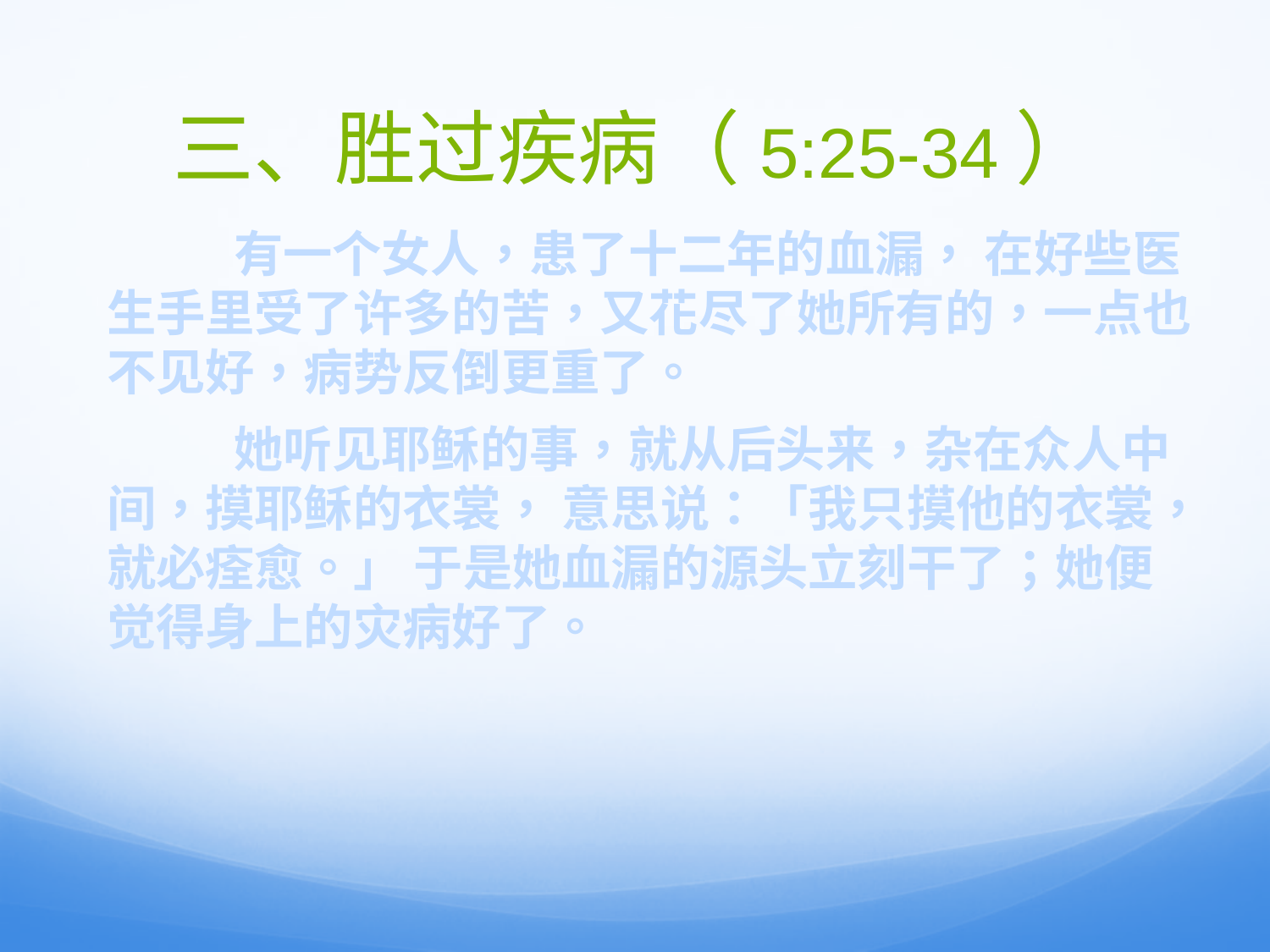

# 三、胜过疾病（5:25-34）
	有一个女人，患了十二年的血漏， 在好些医生手里受了许多的苦，又花尽了她所有的，一点也不见好，病势反倒更重了。
	她听见耶稣的事，就从后头来，杂在众人中间，摸耶稣的衣裳， 意思说：「我只摸他的衣裳，就必痊愈。」 于是她血漏的源头立刻干了；她便觉得身上的灾病好了。